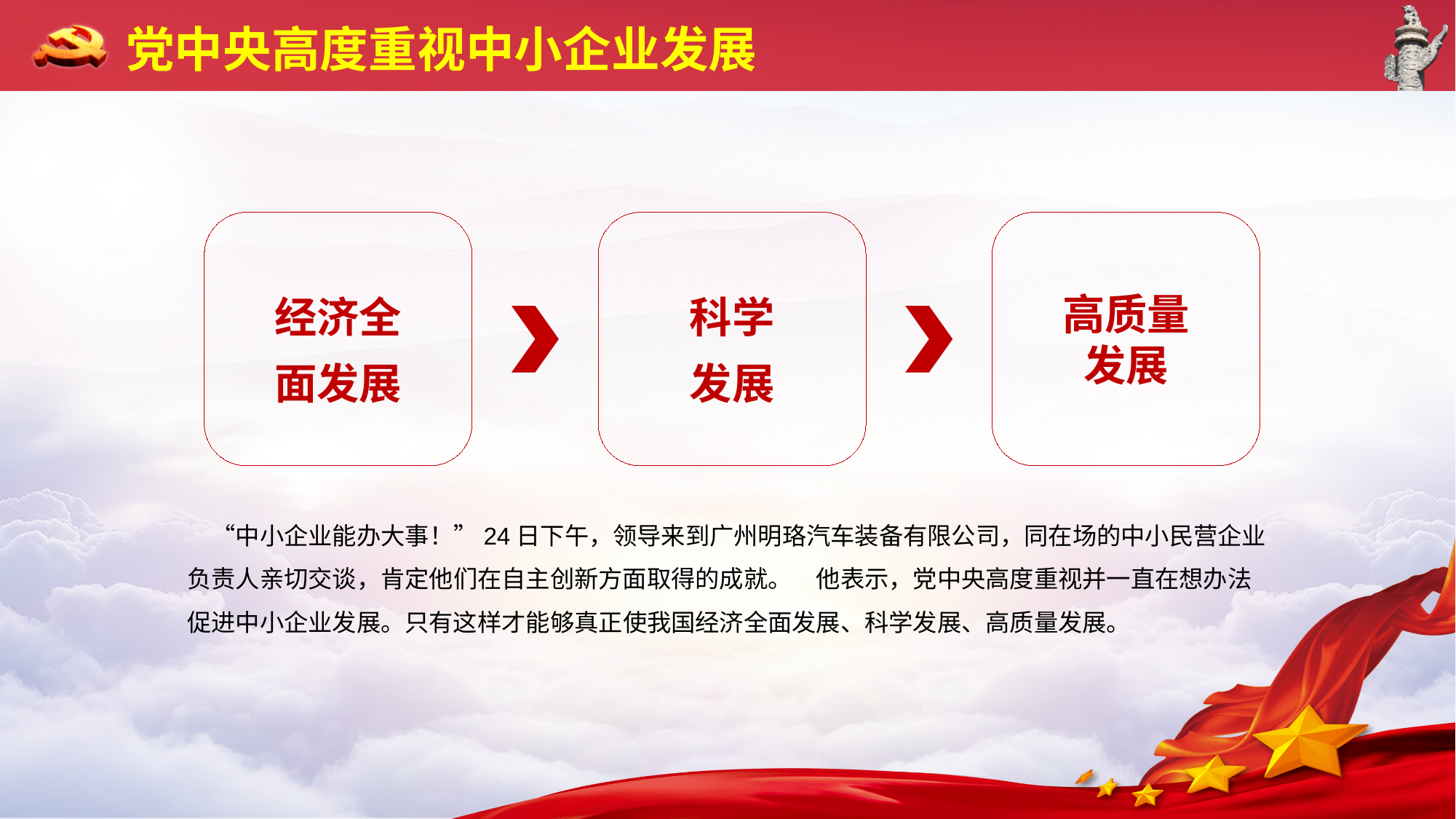

党中央高度重视中小企业发展

经济全面发展

科学
发展

高质量发展

　“中小企业能办大事！”24日下午，领导来到广州明珞汽车装备有限公司，同在场的中小民营企业负责人亲切交谈，肯定他们在自主创新方面取得的成就。　他表示，党中央高度重视并一直在想办法促进中小企业发展。只有这样才能够真正使我国经济全面发展、科学发展、高质量发展。